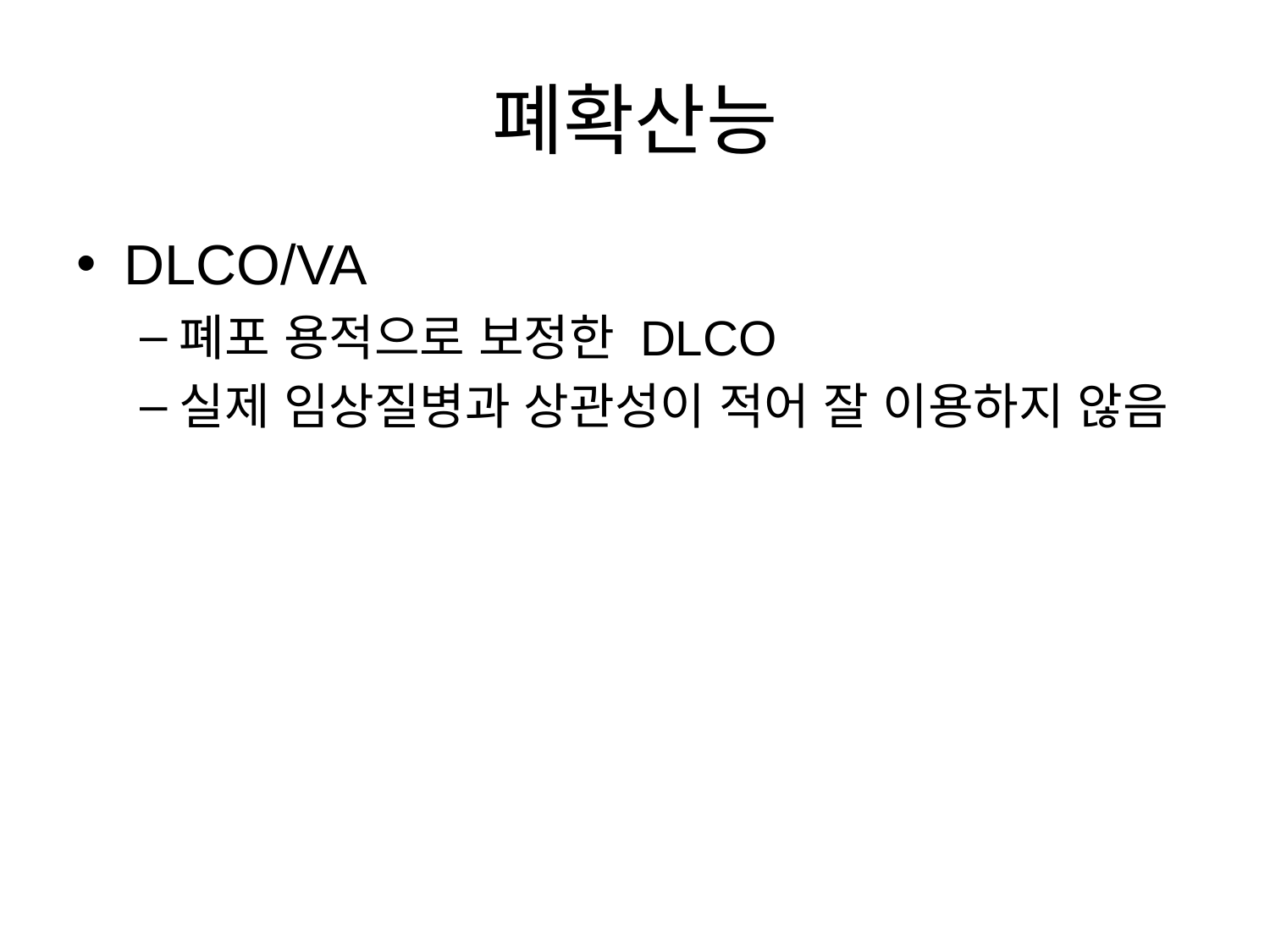

# 폐확산능
DLCO/VA
폐포 용적으로 보정한 DLCO
실제 임상질병과 상관성이 적어 잘 이용하지 않음